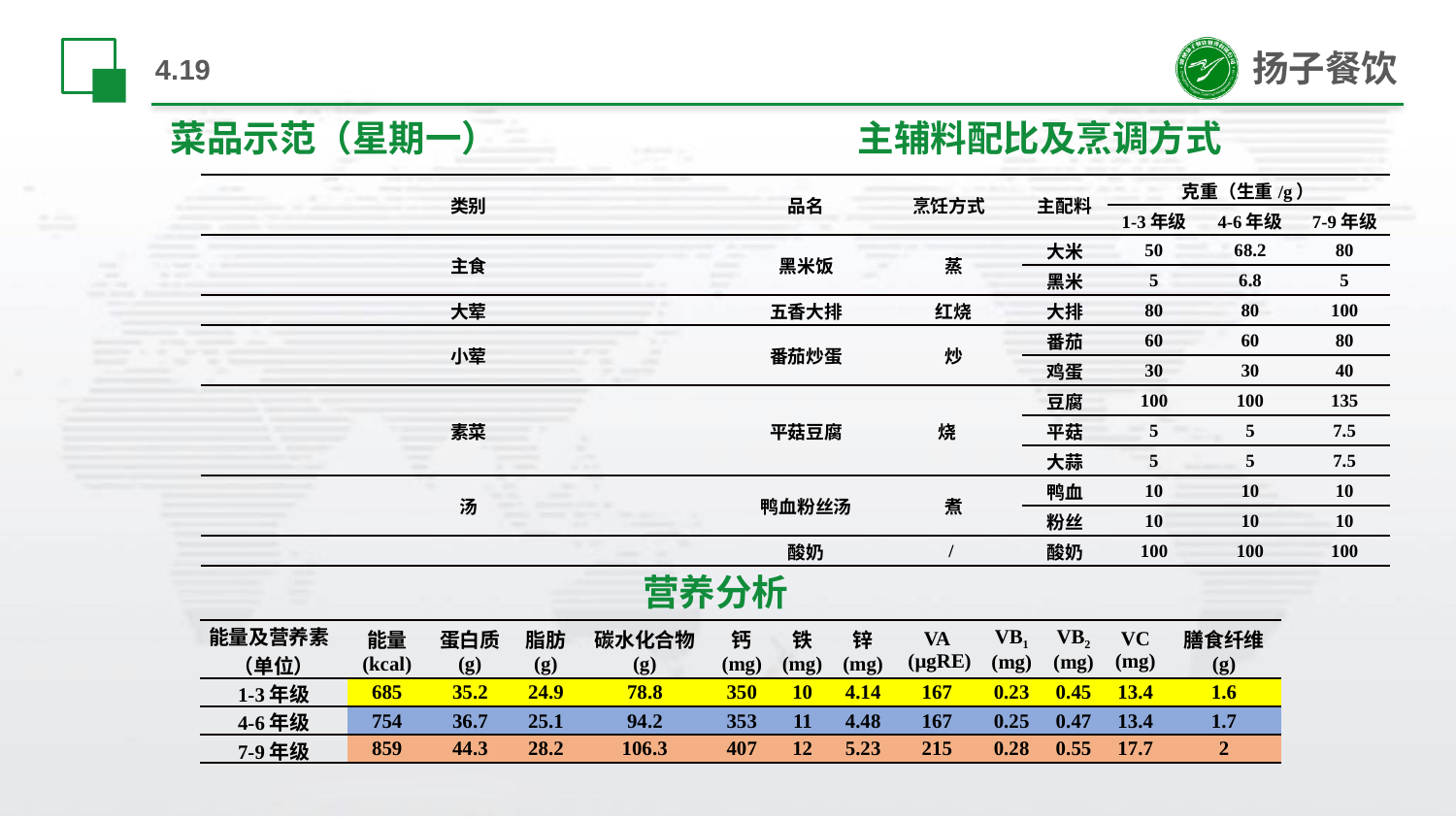

# 4.19
菜品示范（星期一）
主辅料配比及烹调方式
| 类别 | 品名 | 烹饪方式 | 主配料 | 克重（生重/g） |  |  |
| --- | --- | --- | --- | --- | --- | --- |
|  |  |  |  | 1-3年级 | 4-6年级 | 7-9年级 |
| 主食 | 黑米饭 | 蒸 | 大米 | 50 | 68.2 | 80 |
|  |  |  | 黑米 | 5 | 6.8 | 5 |
| 大荤 | 五香大排 | 红烧 | 大排 | 80 | 80 | 100 |
| 小荤 | 番茄炒蛋 | 炒 | 番茄 | 60 | 60 | 80 |
|  |  |  | 鸡蛋 | 30 | 30 | 40 |
| 素菜 | 平菇豆腐 | 烧 | 豆腐 | 100 | 100 | 135 |
|  |  |  | 平菇 | 5 | 5 | 7.5 |
|  |  |  | 大蒜 | 5 | 5 | 7.5 |
| 汤 | 鸭血粉丝汤 | 煮 | 鸭血 | 10 | 10 | 10 |
|  |  |  | 粉丝 | 10 | 10 | 10 |
|  | 酸奶 | / | 酸奶 | 100 | 100 | 100 |
营养分析
| 能量及营养素 （单位） | 能量 (kcal) | 蛋白质 (g) | 脂肪 (g) | 碳水化合物 (g) | 钙 (mg) | 铁 (mg) | 锌 (mg) | VA (µgRE) | VB1 (mg) | VB2 (mg) | VC (mg) | 膳食纤维 (g) |
| --- | --- | --- | --- | --- | --- | --- | --- | --- | --- | --- | --- | --- |
| 1-3年级 | 685 | 35.2 | 24.9 | 78.8 | 350 | 10 | 4.14 | 167 | 0.23 | 0.45 | 13.4 | 1.6 |
| 4-6年级 | 754 | 36.7 | 25.1 | 94.2 | 353 | 11 | 4.48 | 167 | 0.25 | 0.47 | 13.4 | 1.7 |
| 7-9年级 | 859 | 44.3 | 28.2 | 106.3 | 407 | 12 | 5.23 | 215 | 0.28 | 0.55 | 17.7 | 2 |